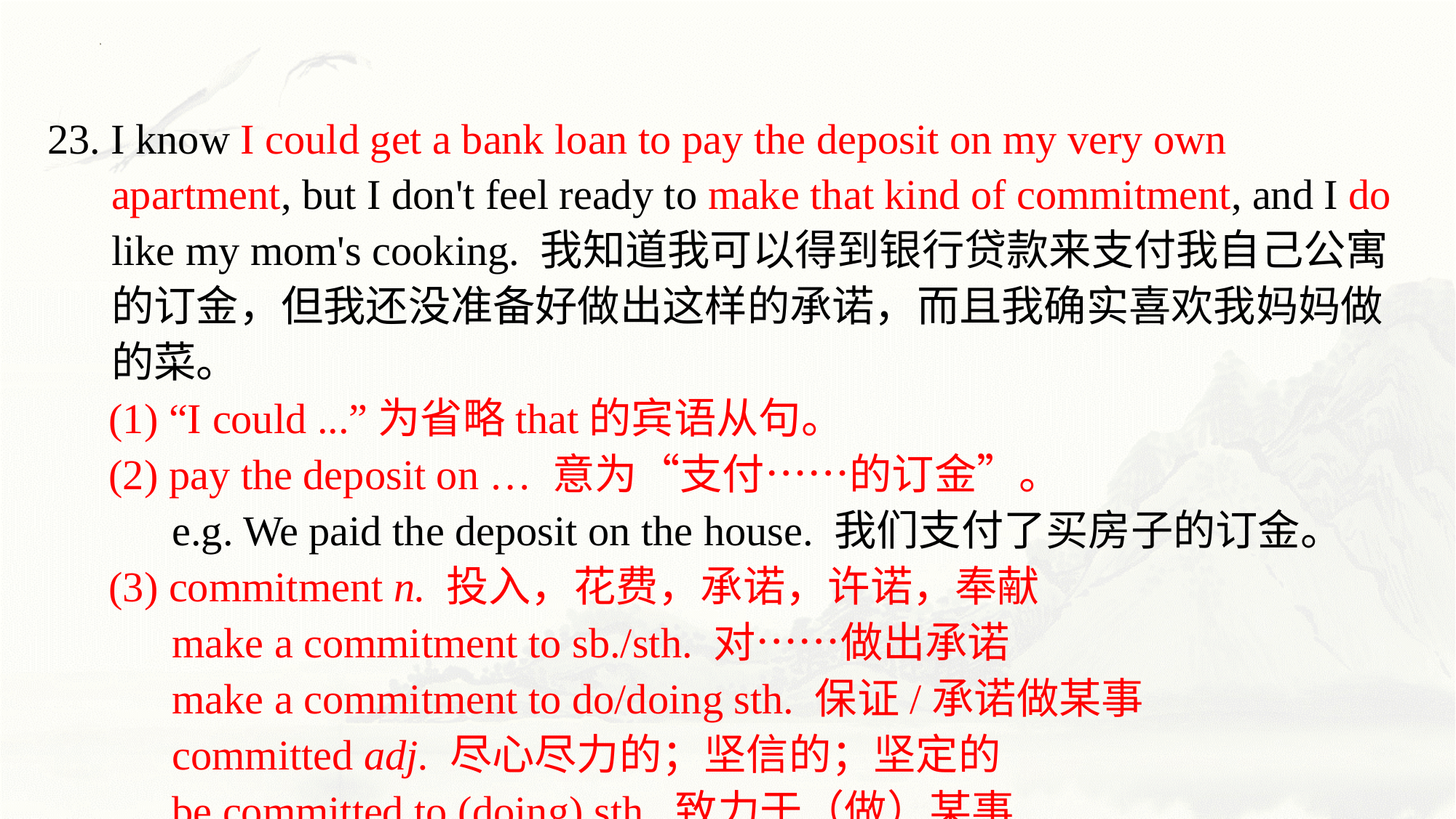

23. I know I could get a bank loan to pay the deposit on my very own apartment, but I don't feel ready to make that kind of commitment, and I do like my mom's cooking. 我知道我可以得到银行贷款来支付我自己公寓的订金，但我还没准备好做出这样的承诺，而且我确实喜欢我妈妈做的菜。
      (1) “I could ...”为省略that的宾语从句。
      (2) pay the deposit on … 意为“支付……的订金”。
            e.g. We paid the deposit on the house. 我们支付了买房子的订金。
      (3) commitment n. 投入，花费，承诺，许诺，奉献
            make a commitment to sb./sth. 对……做出承诺
            make a commitment to do/doing sth. 保证/承诺做某事
            committed adj. 尽心尽力的；坚信的；坚定的
            be committed to (doing) sth. 致力于（做）某事